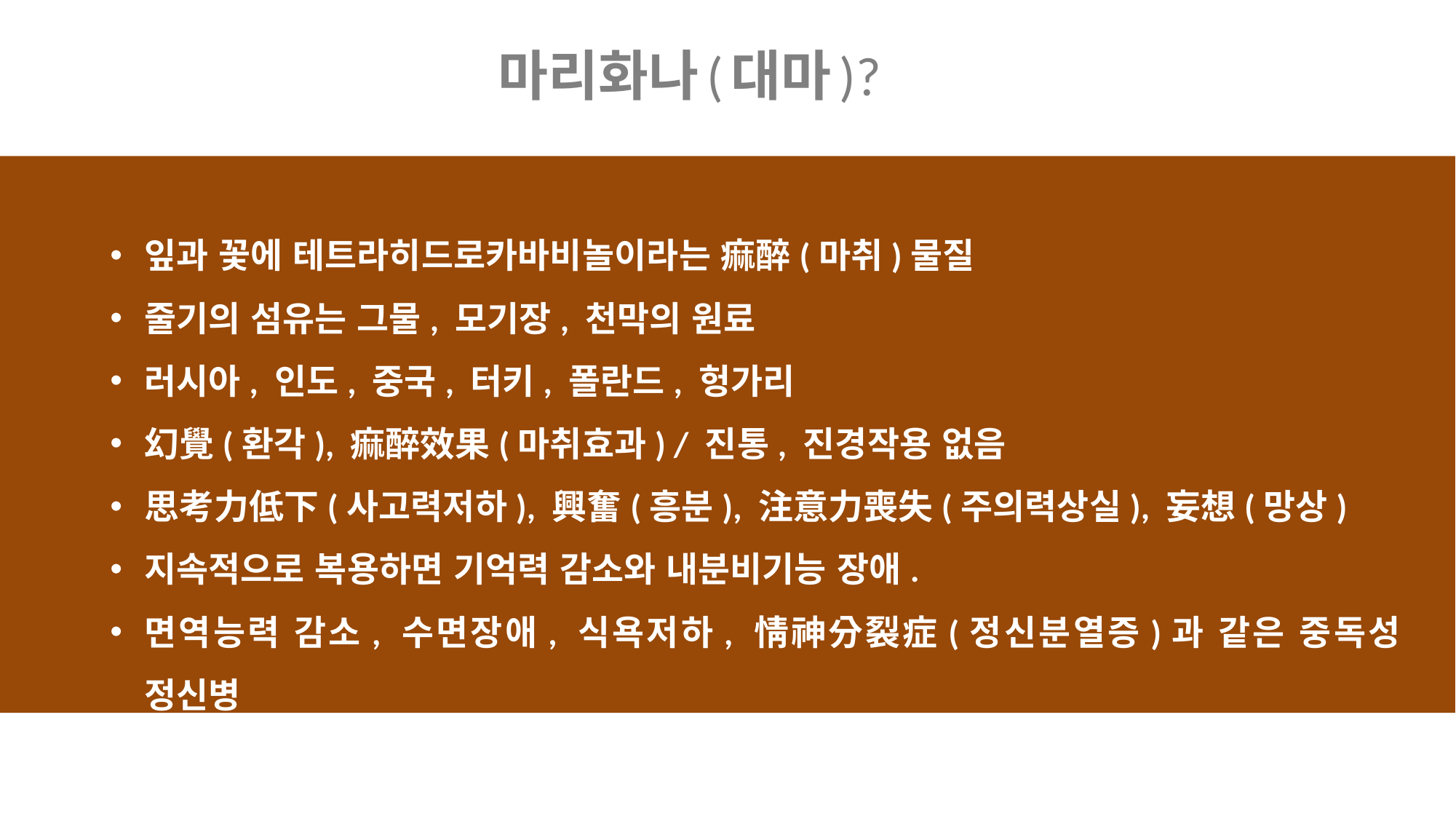

마리화나(대마)?

잎과 꽃에 테트라히드로카바비놀이라는 痲醉(마취)물질
줄기의 섬유는 그물, 모기장, 천막의 원료
러시아, 인도, 중국, 터키, 폴란드, 헝가리
幻覺(환각), 痲醉效果(마취효과) / 진통, 진경작용 없음
思考力低下(사고력저하), 興奮(흥분), 注意力喪失(주의력상실), 妄想(망상)
지속적으로 복용하면 기억력 감소와 내분비기능 장애.
면역능력 감소, 수면장애, 식욕저하, 情神分裂症(정신분열증)과 같은 중독성 정신병